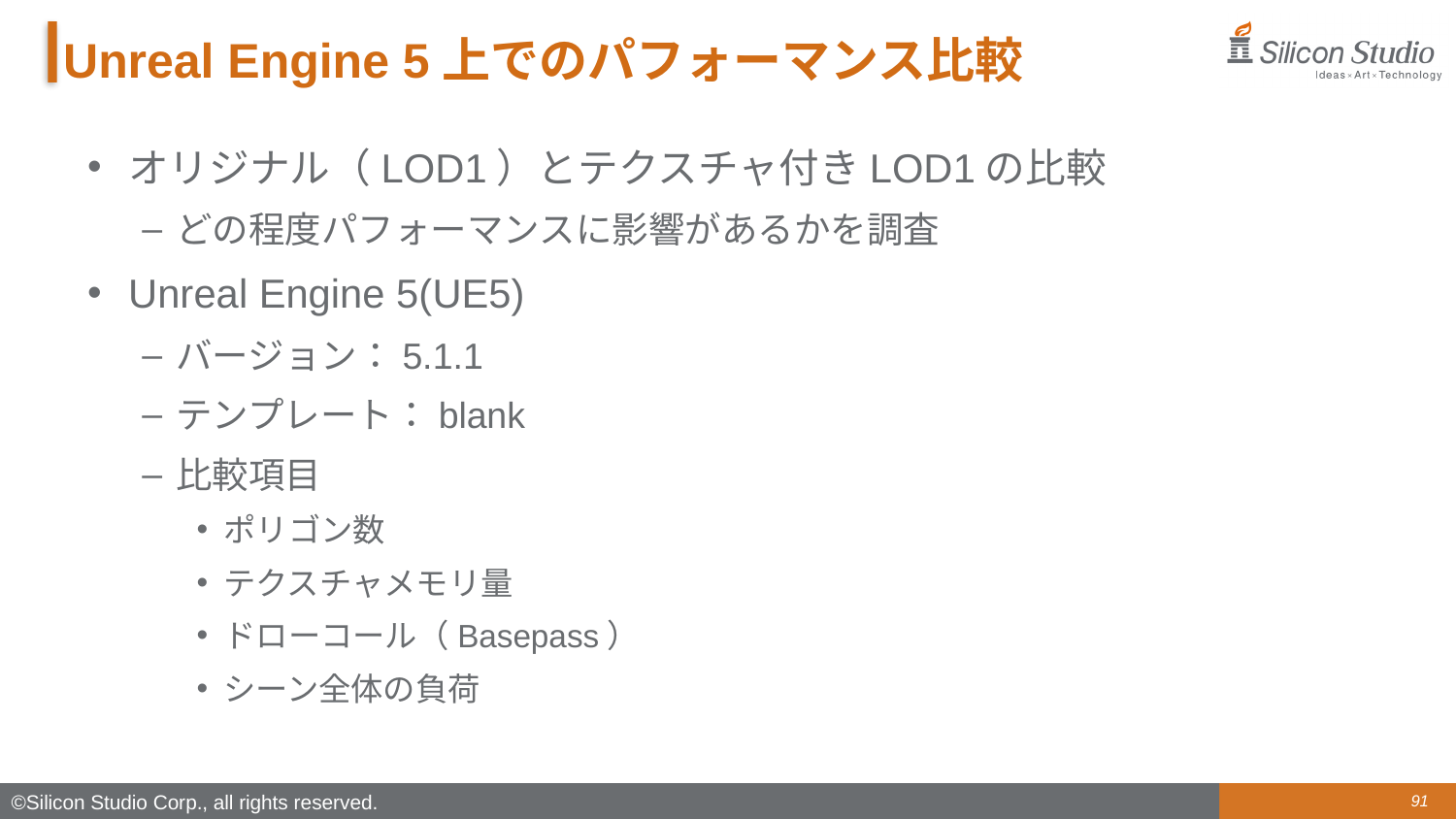

# Unreal Engine 5上でのパフォーマンス比較
オリジナル（LOD1）とテクスチャ付きLOD1の比較
どの程度パフォーマンスに影響があるかを調査
Unreal Engine 5(UE5)
バージョン：5.1.1
テンプレート：blank
比較項目
ポリゴン数
テクスチャメモリ量
ドローコール（Basepass）
シーン全体の負荷